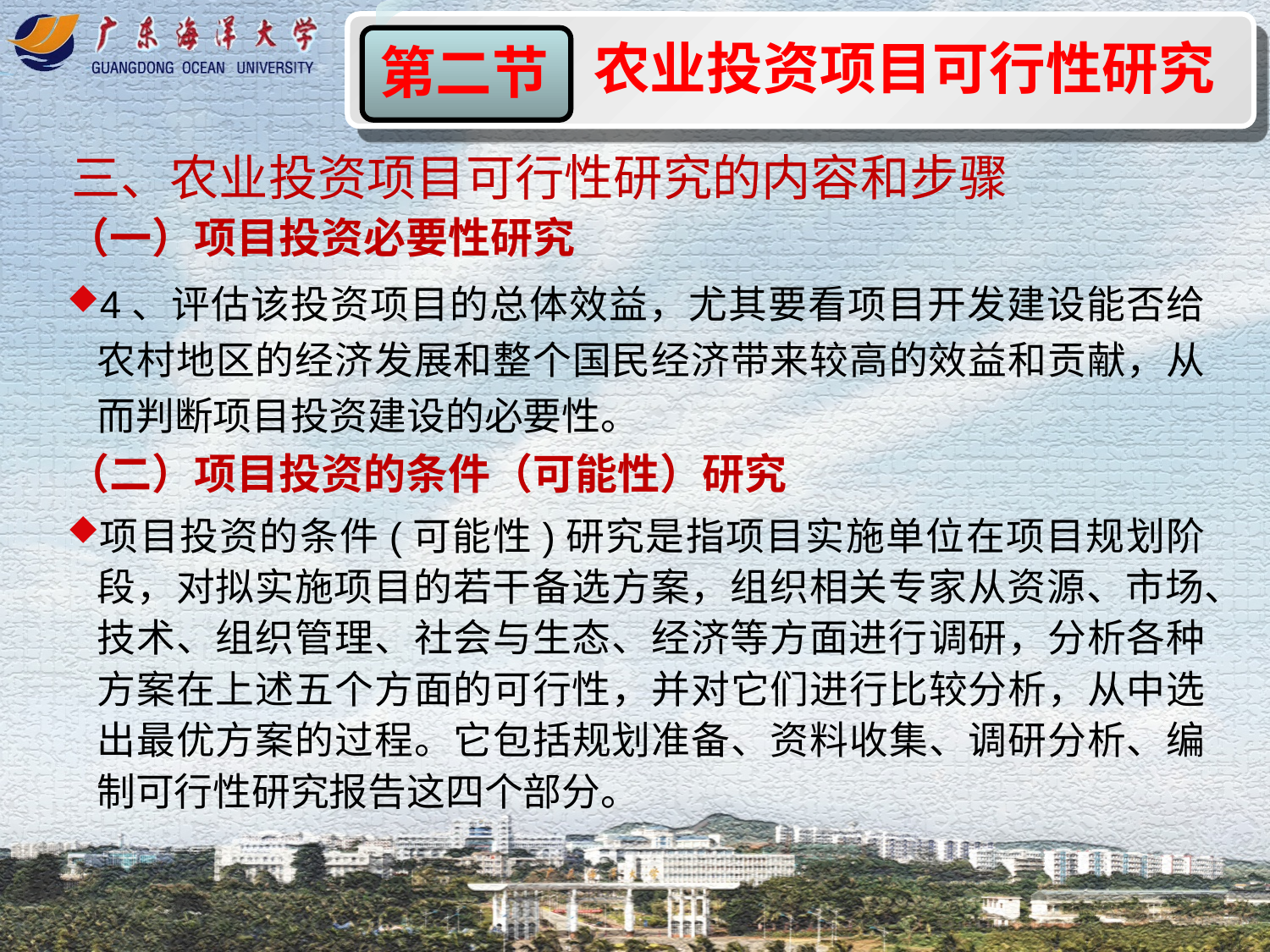

农业投资项目可行性研究

第二节
三、农业投资项目可行性研究的内容和步骤
（一）项目投资必要性研究
4、评估该投资项目的总体效益，尤其要看项目开发建设能否给农村地区的经济发展和整个国民经济带来较高的效益和贡献，从而判断项目投资建设的必要性。
（二）项目投资的条件（可能性）研究
项目投资的条件(可能性)研究是指项目实施单位在项目规划阶段，对拟实施项目的若干备选方案，组织相关专家从资源、市场、技术、组织管理、社会与生态、经济等方面进行调研，分析各种方案在上述五个方面的可行性，并对它们进行比较分析，从中选出最优方案的过程。它包括规划准备、资料收集、调研分析、编制可行性研究报告这四个部分。